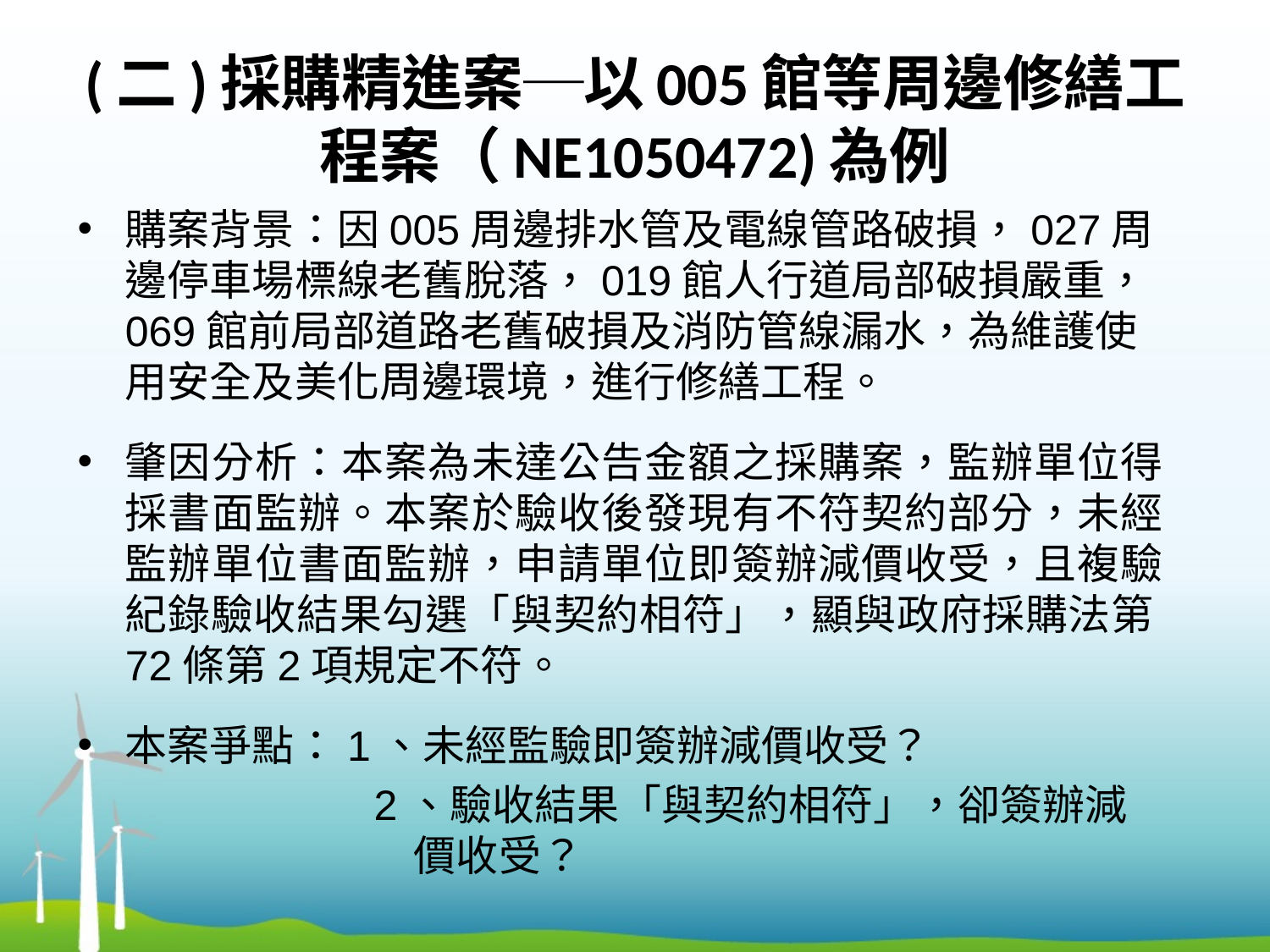

# (二)採購精進案─以005館等周邊修繕工程案（NE1050472)為例
購案背景：因005周邊排水管及電線管路破損，027周邊停車場標線老舊脫落，019館人行道局部破損嚴重，069館前局部道路老舊破損及消防管線漏水，為維護使用安全及美化周邊環境，進行修繕工程。
肇因分析：本案為未達公告金額之採購案，監辦單位得採書面監辦。本案於驗收後發現有不符契約部分，未經監辦單位書面監辦，申請單位即簽辦減價收受，且複驗紀錄驗收結果勾選「與契約相符」，顯與政府採購法第72條第2項規定不符。
本案爭點：1、未經監驗即簽辦減價收受？
                         2、驗收結果「與契約相符」，卻簽辦減價收受？